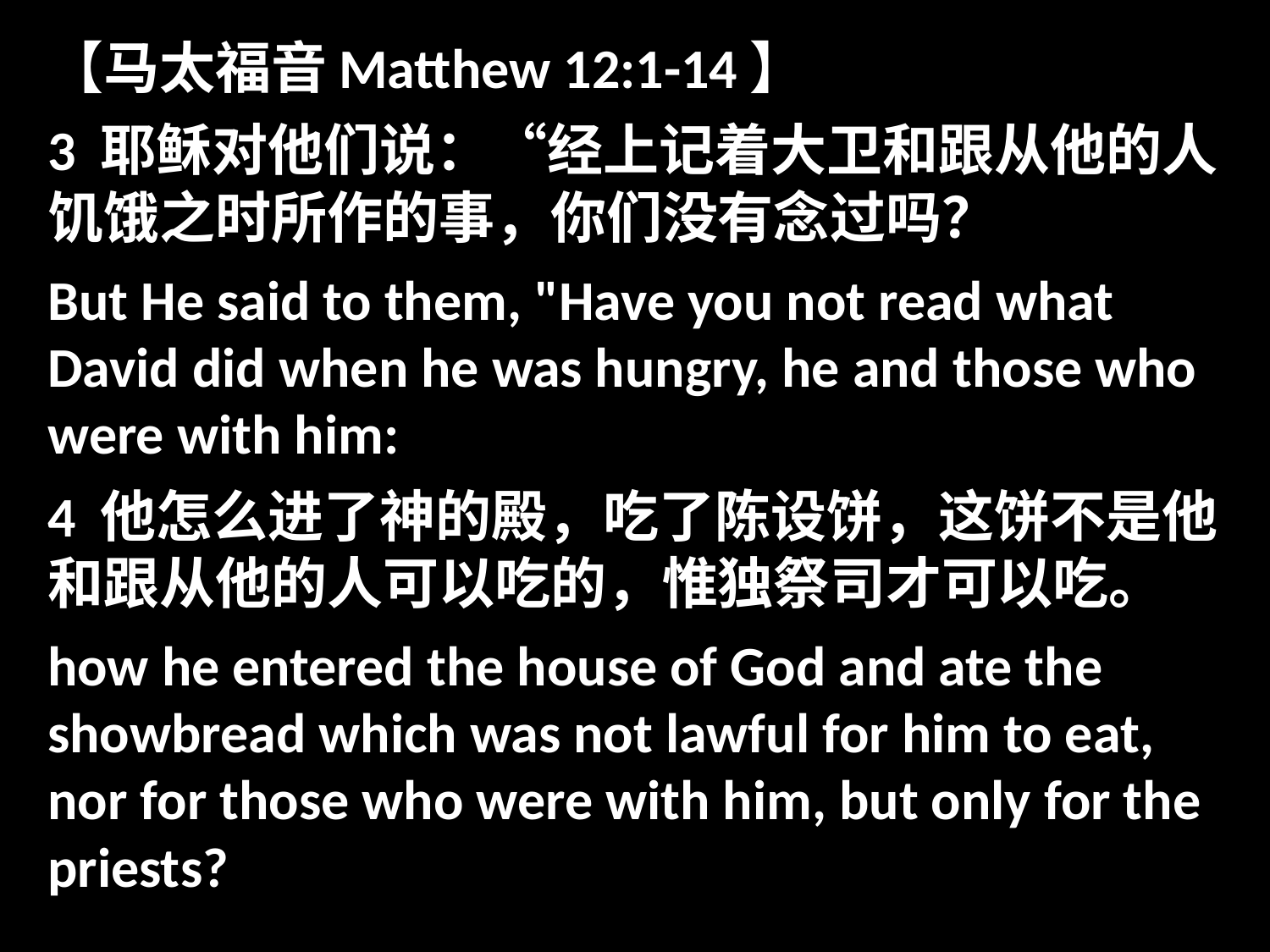

【马太福音Matthew 12:1-14】
3 耶稣对他们说：“经上记着大卫和跟从他的人饥饿之时所作的事，你们没有念过吗？
But He said to them, "Have you not read what David did when he was hungry, he and those who were with him:
4 他怎么进了神的殿，吃了陈设饼，这饼不是他和跟从他的人可以吃的，惟独祭司才可以吃。
how he entered the house of God and ate the showbread which was not lawful for him to eat, nor for those who were with him, but only for the priests?